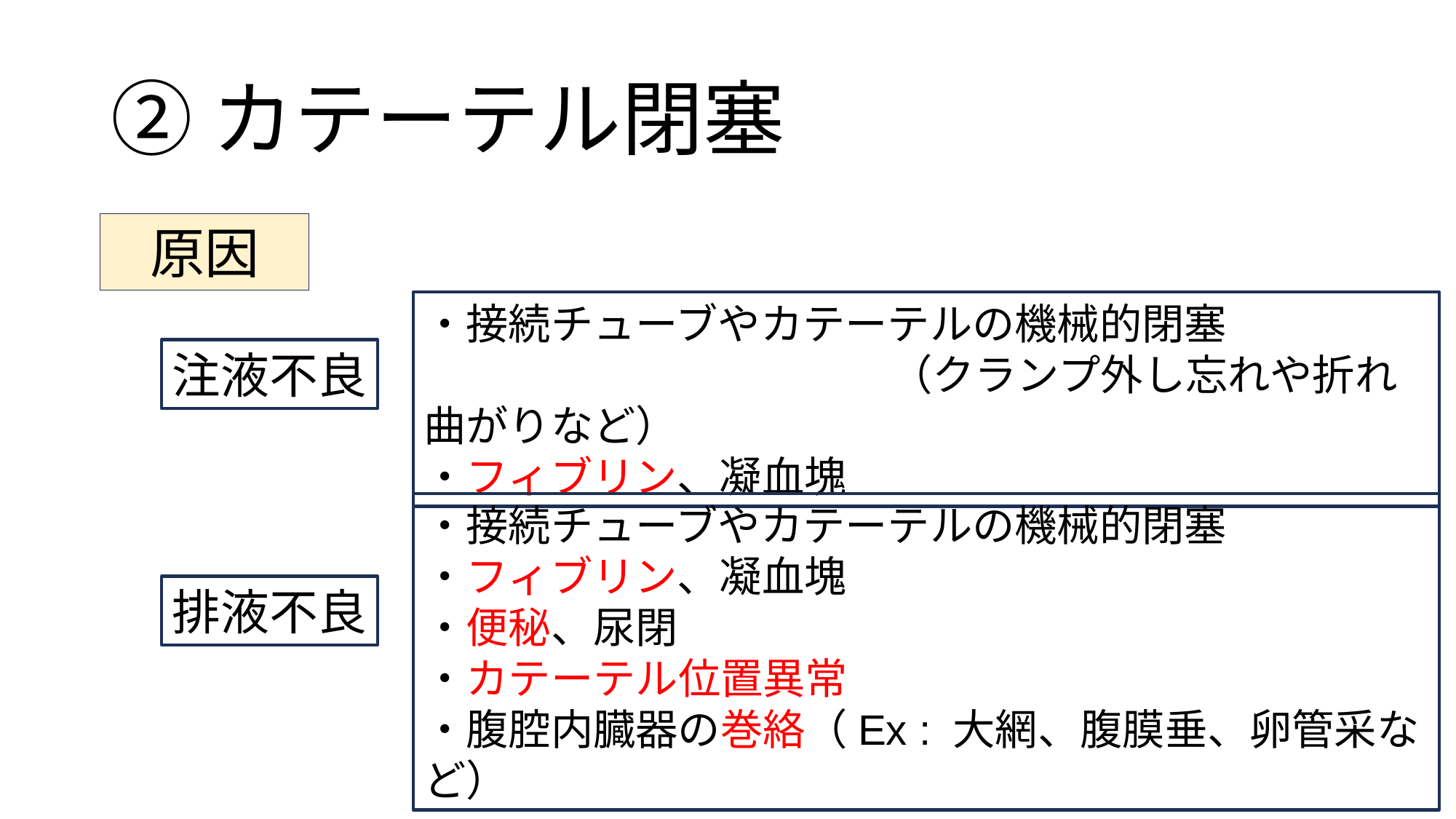

# ②カテーテル閉塞
原因
・接続チューブやカテーテルの機械的閉塞
　　　　　　　　　　　（クランプ外し忘れや折れ曲がりなど）
・フィブリン、凝血塊
注液不良
・接続チューブやカテーテルの機械的閉塞
・フィブリン、凝血塊
・便秘、尿閉
・カテーテル位置異常
・腹腔内臓器の巻絡（Ex : 大網、腹膜垂、卵管采など）
排液不良